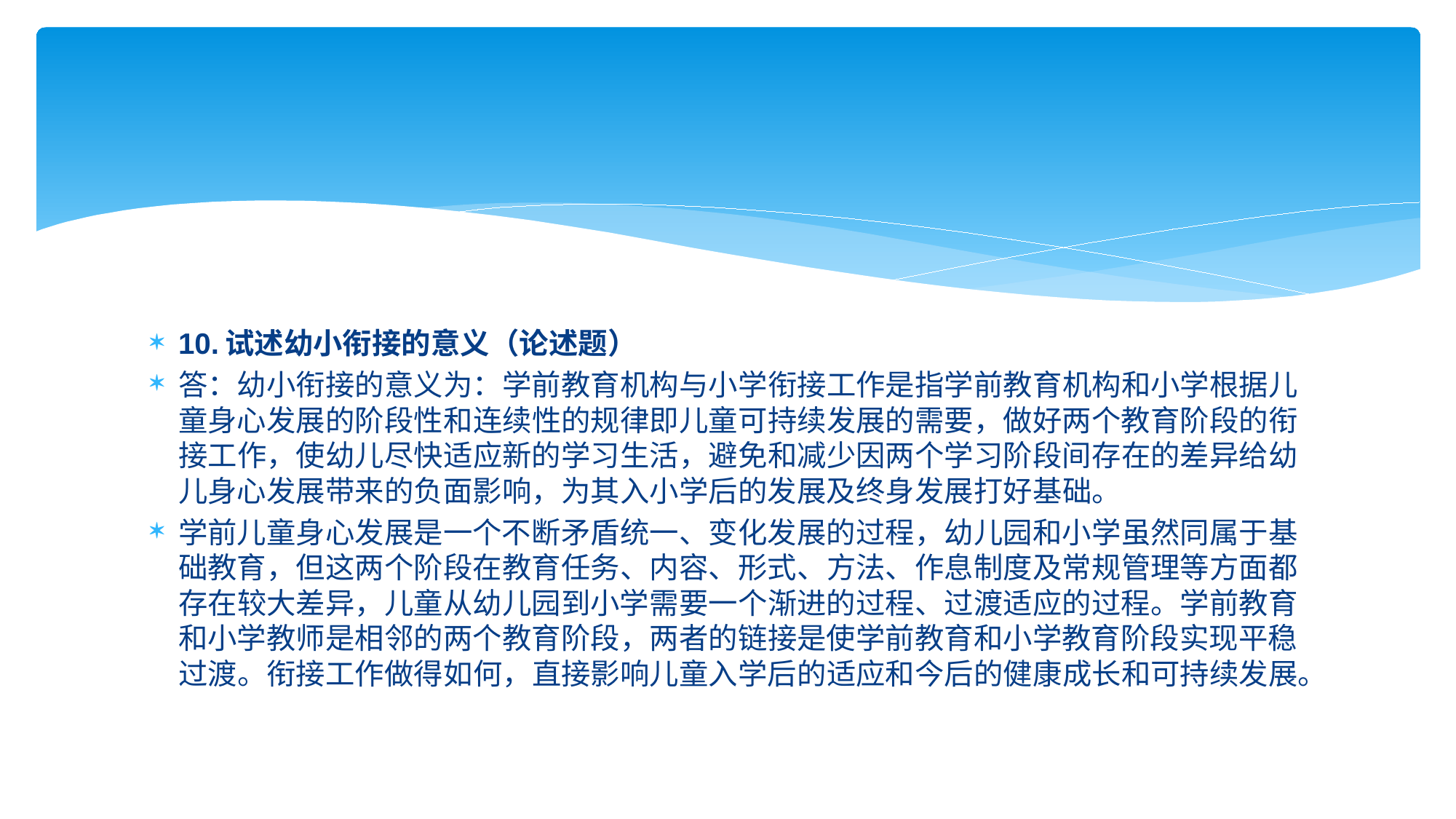

#
10.试述幼小衔接的意义（论述题）
答：幼小衔接的意义为：学前教育机构与小学衔接工作是指学前教育机构和小学根据儿童身心发展的阶段性和连续性的规律即儿童可持续发展的需要，做好两个教育阶段的衔接工作，使幼儿尽快适应新的学习生活，避免和减少因两个学习阶段间存在的差异给幼儿身心发展带来的负面影响，为其入小学后的发展及终身发展打好基础。
学前儿童身心发展是一个不断矛盾统一、变化发展的过程，幼儿园和小学虽然同属于基础教育，但这两个阶段在教育任务、内容、形式、方法、作息制度及常规管理等方面都存在较大差异，儿童从幼儿园到小学需要一个渐进的过程、过渡适应的过程。学前教育和小学教师是相邻的两个教育阶段，两者的链接是使学前教育和小学教育阶段实现平稳过渡。衔接工作做得如何，直接影响儿童入学后的适应和今后的健康成长和可持续发展。